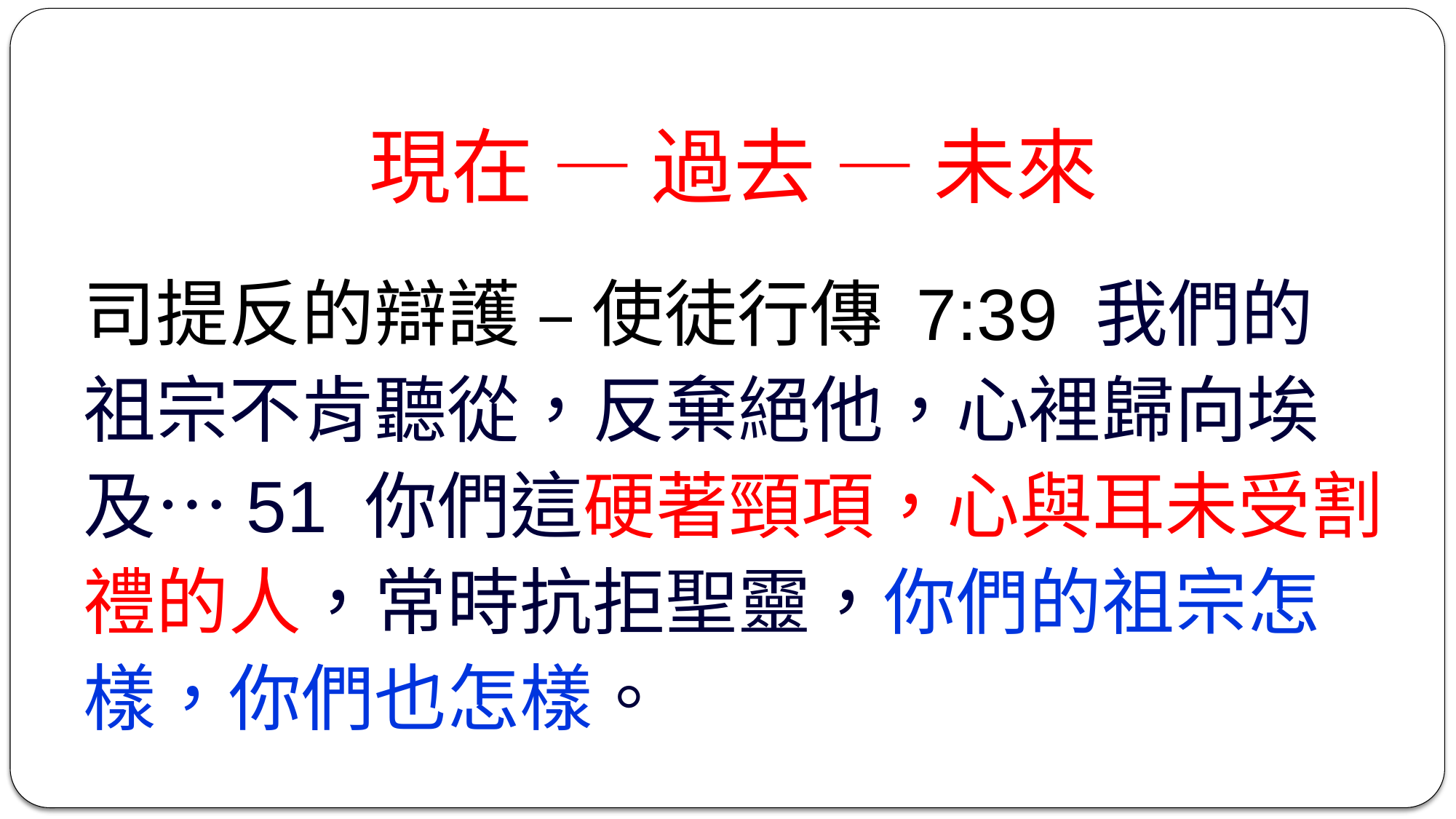

現在 — 過去 — 未來
司提反的辯護 – 使徒行傳 7:39 我們的祖宗不肯聽從，反棄絕他，心裡歸向埃及…51 你們這硬著頸項，心與耳未受割禮的人，常時抗拒聖靈，你們的祖宗怎樣，你們也怎樣。